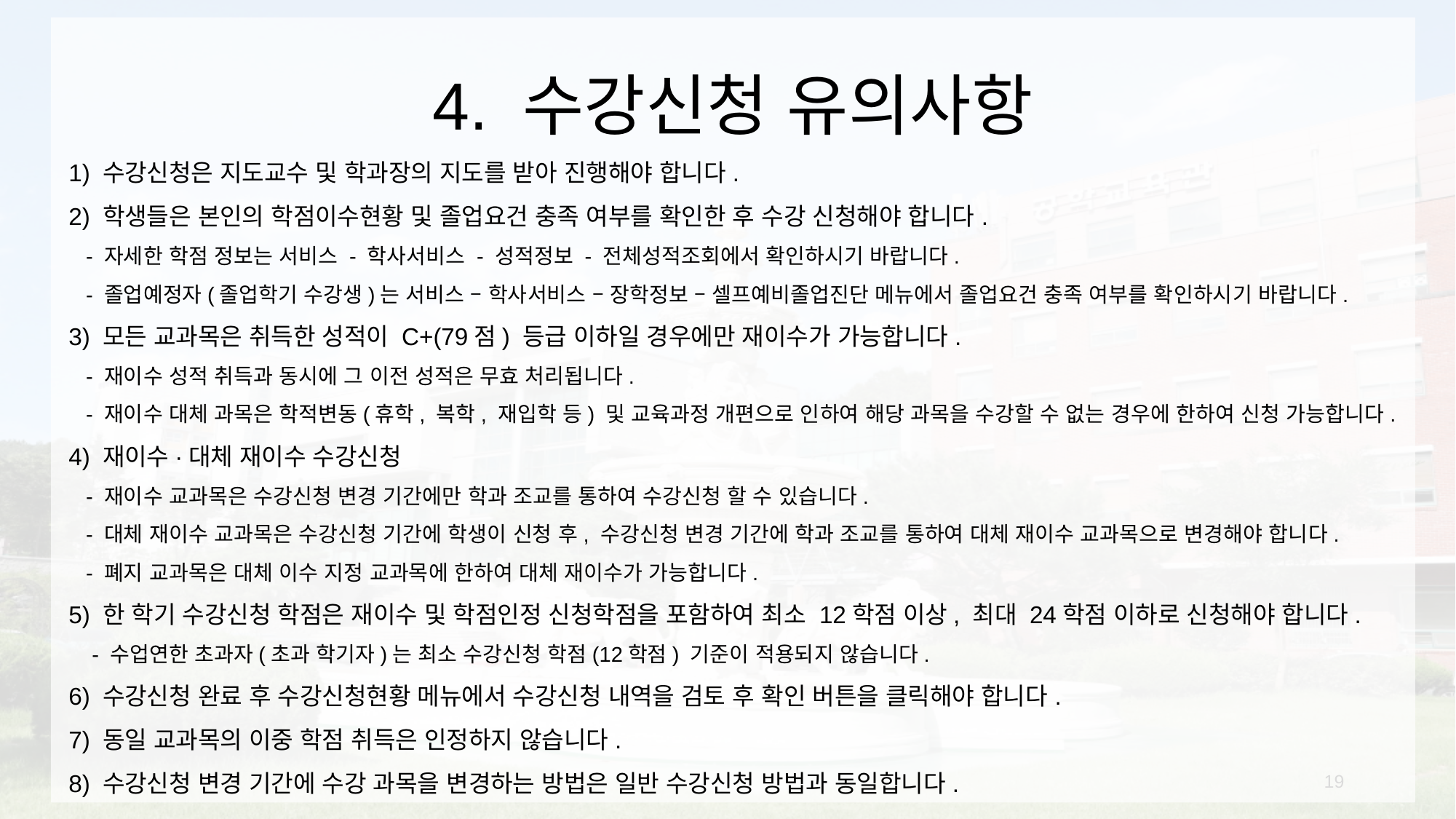

4. 수강신청 유의사항
 1) 수강신청은 지도교수 및 학과장의 지도를 받아 진행해야 합니다.
 2) 학생들은 본인의 학점이수현황 및 졸업요건 충족 여부를 확인한 후 수강 신청해야 합니다.
    - 자세한 학점 정보는 서비스 - 학사서비스 - 성적정보 - 전체성적조회에서 확인하시기 바랍니다.
    - 졸업예정자(졸업학기 수강생)는 서비스 – 학사서비스 – 장학정보 – 셀프예비졸업진단 메뉴에서 졸업요건 충족 여부를 확인하시기 바랍니다.
 3) 모든 교과목은 취득한 성적이 C+(79점) 등급 이하일 경우에만 재이수가 가능합니다.
    - 재이수 성적 취득과 동시에 그 이전 성적은 무효 처리됩니다.
    - 재이수 대체 과목은 학적변동(휴학, 복학, 재입학 등) 및 교육과정 개편으로 인하여 해당 과목을 수강할 수 없는 경우에 한하여 신청 가능합니다.
 4) 재이수·대체 재이수 수강신청
    - 재이수 교과목은 수강신청 변경 기간에만 학과 조교를 통하여 수강신청 할 수 있습니다.
    - 대체 재이수 교과목은 수강신청 기간에 학생이 신청 후, 수강신청 변경 기간에 학과 조교를 통하여 대체 재이수 교과목으로 변경해야 합니다.
    - 폐지 교과목은 대체 이수 지정 교과목에 한하여 대체 재이수가 가능합니다.
 5) 한 학기 수강신청 학점은 재이수 및 학점인정 신청학점을 포함하여 최소 12학점 이상, 최대 24학점 이하로 신청해야 합니다.
     - 수업연한 초과자(초과 학기자)는 최소 수강신청 학점(12학점) 기준이 적용되지 않습니다.
 6) 수강신청 완료 후 수강신청현황 메뉴에서 수강신청 내역을 검토 후 확인 버튼을 클릭해야 합니다.
 7) 동일 교과목의 이중 학점 취득은 인정하지 않습니다.
 8) 수강신청 변경 기간에 수강 과목을 변경하는 방법은 일반 수강신청 방법과 동일합니다.
19